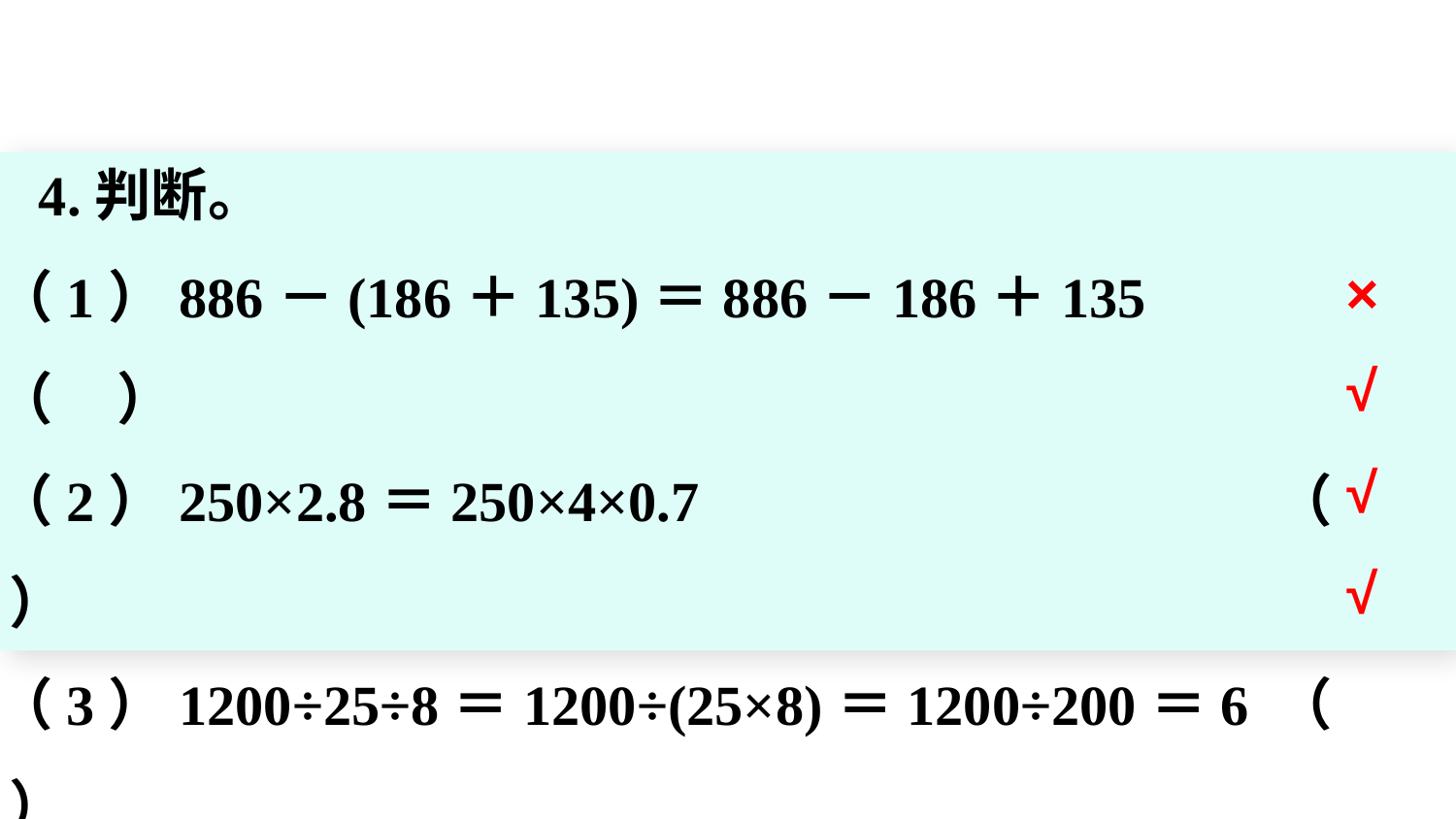

4.判断。
（1）886－(186＋135)＝886－186＋135                     （     ）
（2）250×2.8＝250×4×0.7                                        （     ）
（3）1200÷25÷8＝1200÷(25×8)＝1200÷200＝6 （     ）
（4）78×9.9＝78×(10－0.1)＝78×10－78×0.1      （     ）
×
√
√
√